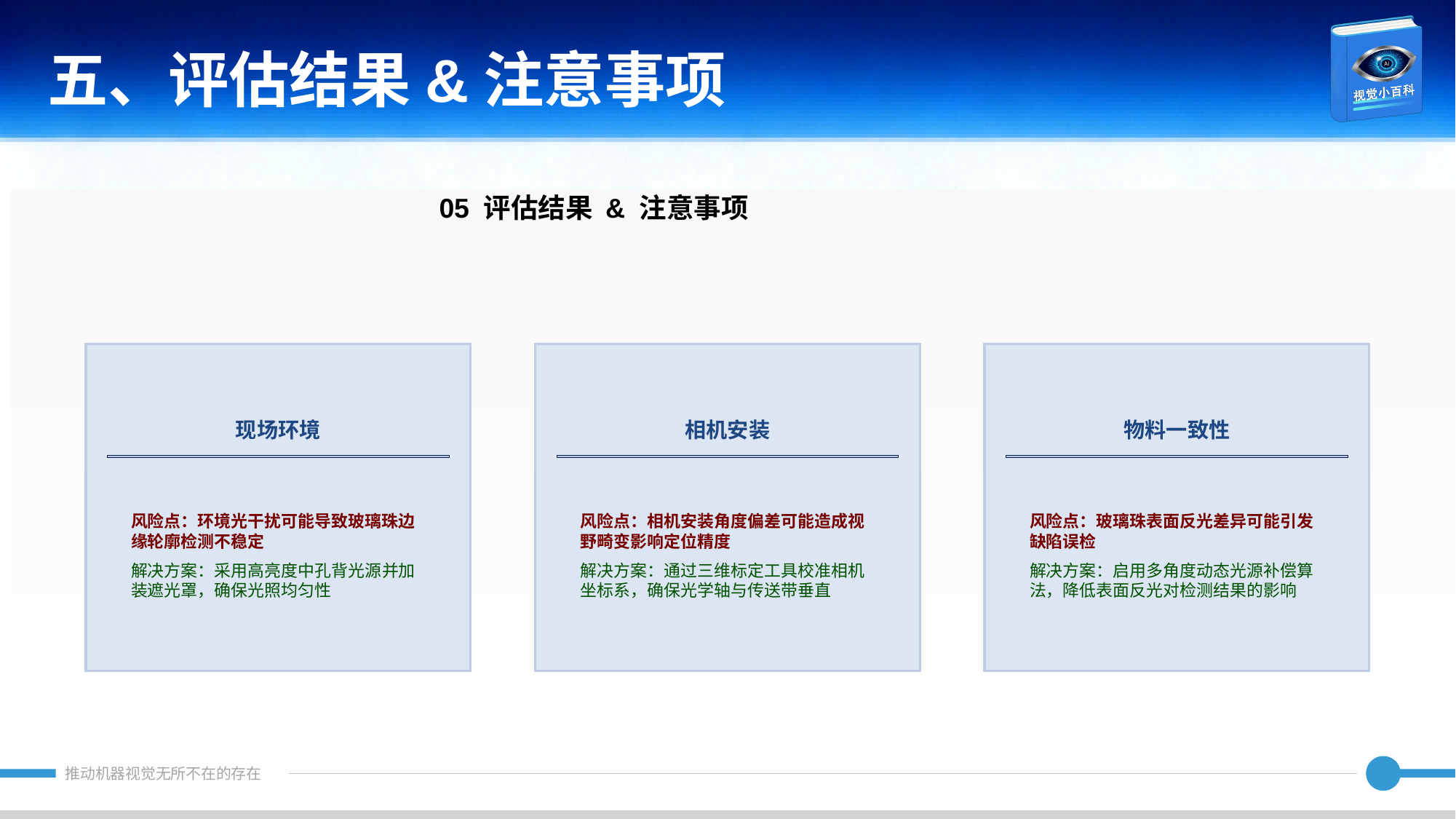

五、评估结果&注意事项

05 评估结果 & 注意事项

现场环境

相机安装

物料一致性

风险点：环境光干扰可能导致玻璃珠边缘轮廓检测不稳定
解决方案：采用高亮度中孔背光源并加装遮光罩，确保光照均匀性

风险点：相机安装角度偏差可能造成视野畸变影响定位精度
解决方案：通过三维标定工具校准相机坐标系，确保光学轴与传送带垂直

风险点：玻璃珠表面反光差异可能引发缺陷误检
解决方案：启用多角度动态光源补偿算法，降低表面反光对检测结果的影响
11